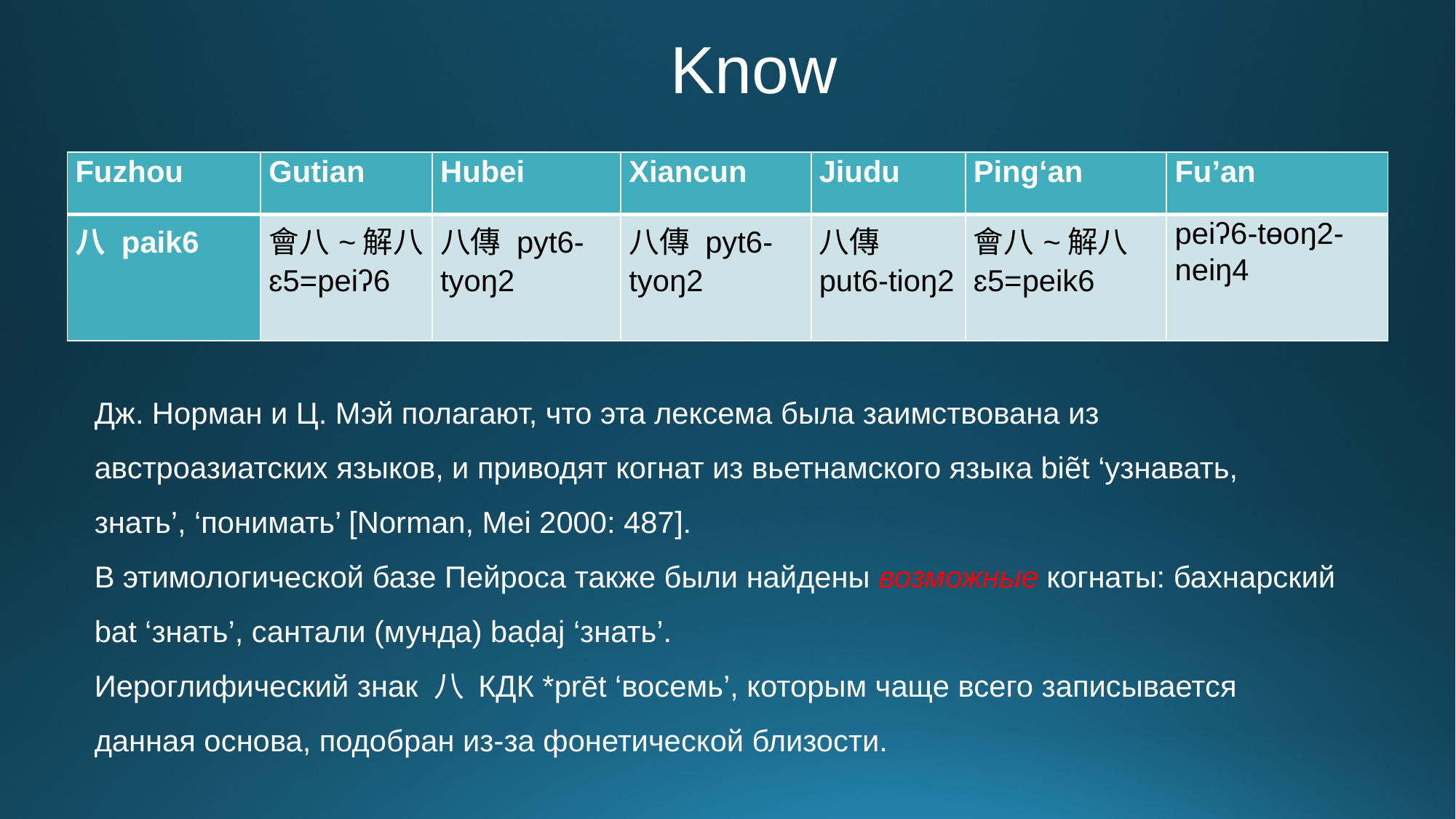

# Know
| Fuzhou | Gutian | Hubei | Xiancun | Jiudu | Ping‘an | Fu’an |
| --- | --- | --- | --- | --- | --- | --- |
| 八 paik6 | 會八~解八ɛ5=peiʔ6 | 八傳 pyt6-tyoŋ2 | 八傳 pyt6-tyoŋ2 | 八傳 put6-tioŋ2 | 會八~解八ɛ5=peik6 | peiʔ6-tɵoŋ2-neiŋ4 |
Дж. Норман и Ц. Мэй полагают, что эта лексема была заимствована из австроазиатских языков, и приводят когнат из вьетнамского языка biẽt ‘узнавать, знать’, ‘понимать’ [Norman, Mei 2000: 487].
В этимологической базе Пейроса также были найдены возможные когнаты: бахнарский bat ‘знать’, сантали (мунда) baḍaj ‘знать’.
Иероглифический знак 八 КДК *prēt ‘восемь’, которым чаще всего записывается данная основа, подобран из-за фонетической близости.